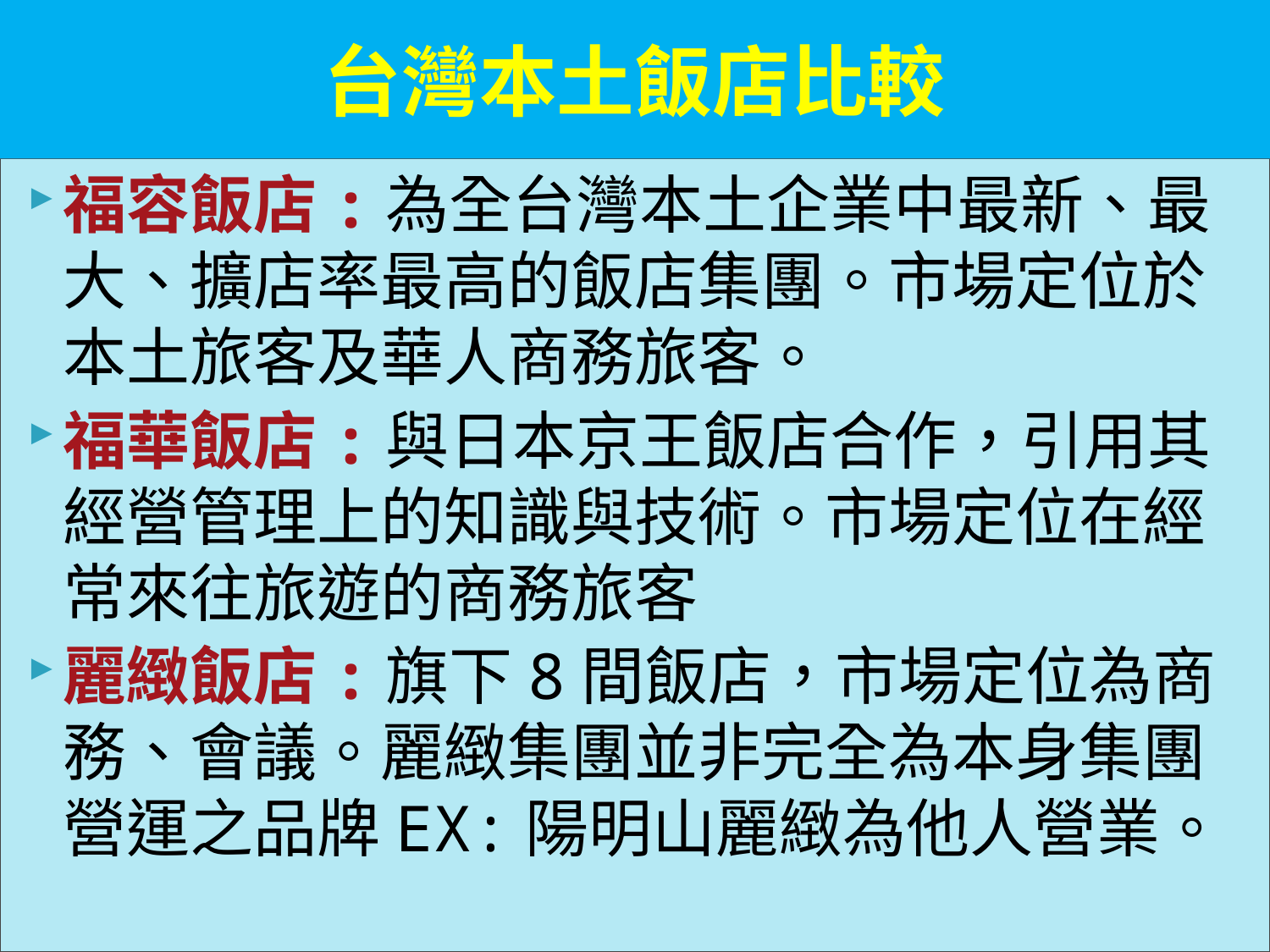

# 台灣本土飯店比較
福容飯店:為全台灣本土企業中最新、最大、擴店率最高的飯店集團。市場定位於本土旅客及華人商務旅客。
福華飯店:與日本京王飯店合作，引用其經營管理上的知識與技術。市場定位在經常來往旅遊的商務旅客
麗緻飯店:旗下8間飯店，市場定位為商務、會議。麗緻集團並非完全為本身集團營運之品牌EX:陽明山麗緻為他人營業。